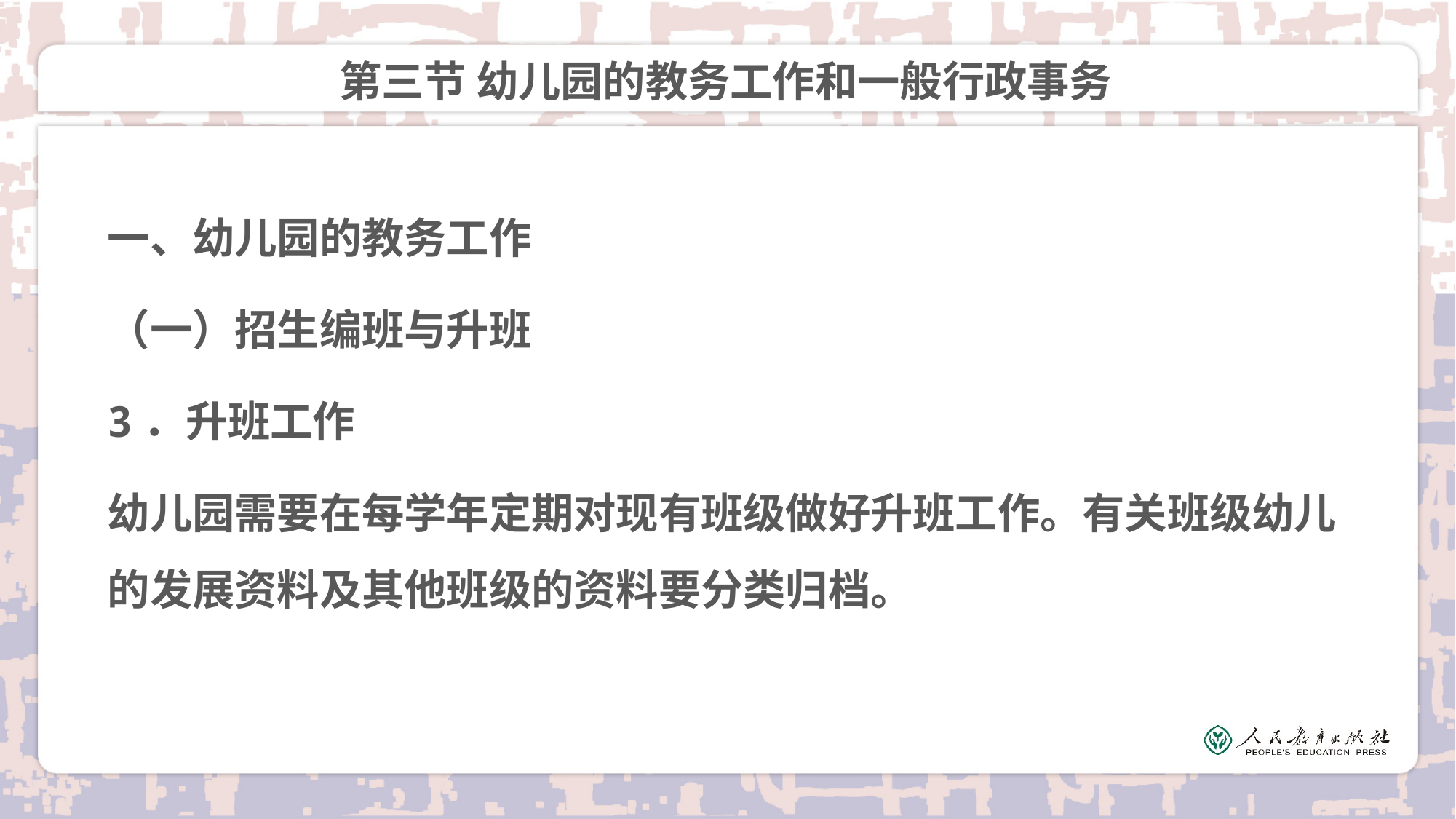

# 第三节 幼儿园的教务工作和一般行政事务
一、幼儿园的教务工作
（一）招生编班与升班
3．升班工作
幼儿园需要在每学年定期对现有班级做好升班工作。有关班级幼儿的发展资料及其他班级的资料要分类归档。